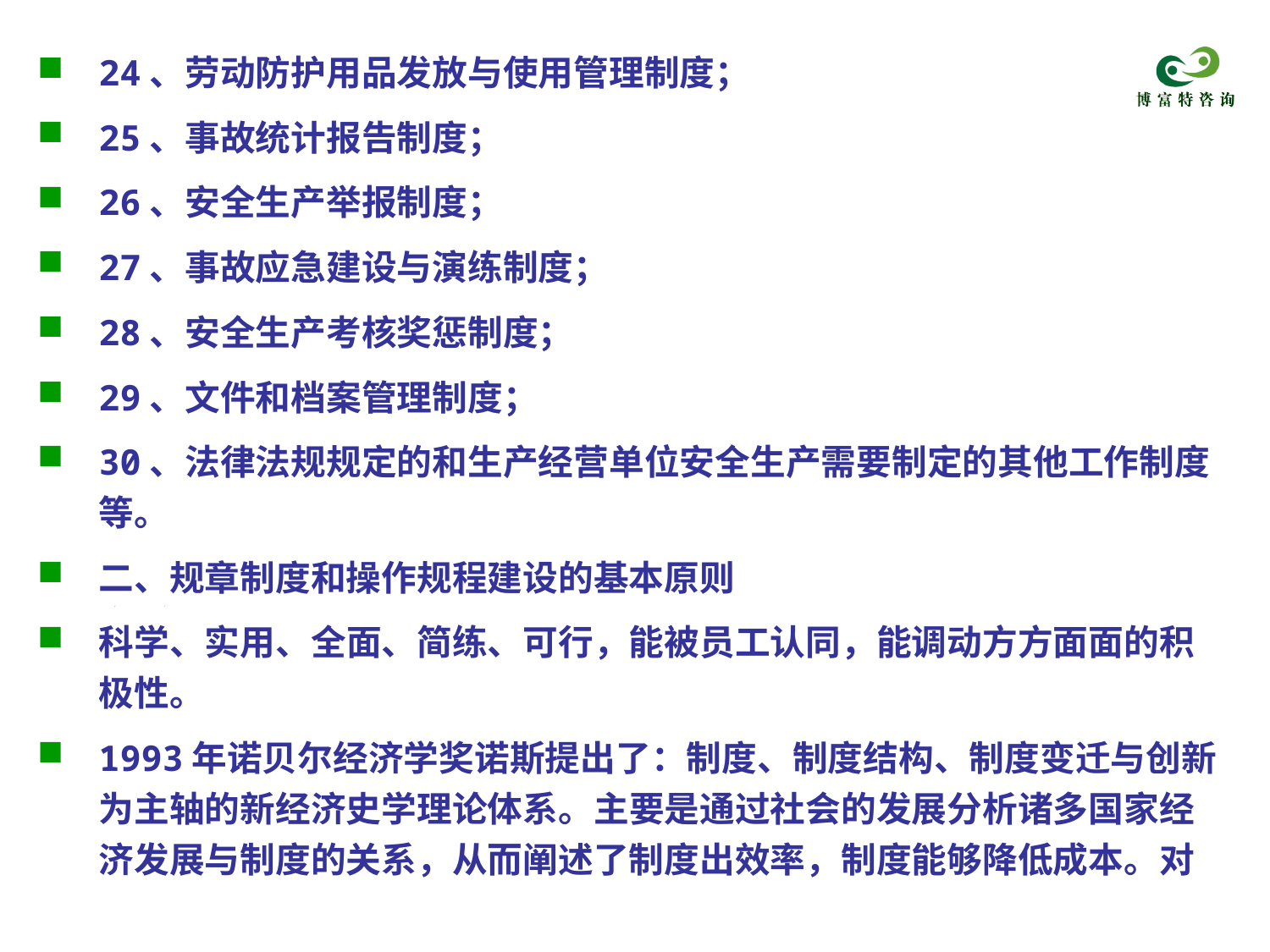

24、劳动防护用品发放与使用管理制度；
25、事故统计报告制度；
26、安全生产举报制度；
27、事故应急建设与演练制度；
28、安全生产考核奖惩制度；
29、文件和档案管理制度；
30、法律法规规定的和生产经营单位安全生产需要制定的其他工作制度等。
二、规章制度和操作规程建设的基本原则
科学、实用、全面、简练、可行，能被员工认同，能调动方方面面的积极性。
1993年诺贝尔经济学奖诺斯提出了：制度、制度结构、制度变迁与创新为主轴的新经济史学理论体系。主要是通过社会的发展分析诸多国家经济发展与制度的关系，从而阐述了制度出效率，制度能够降低成本。对